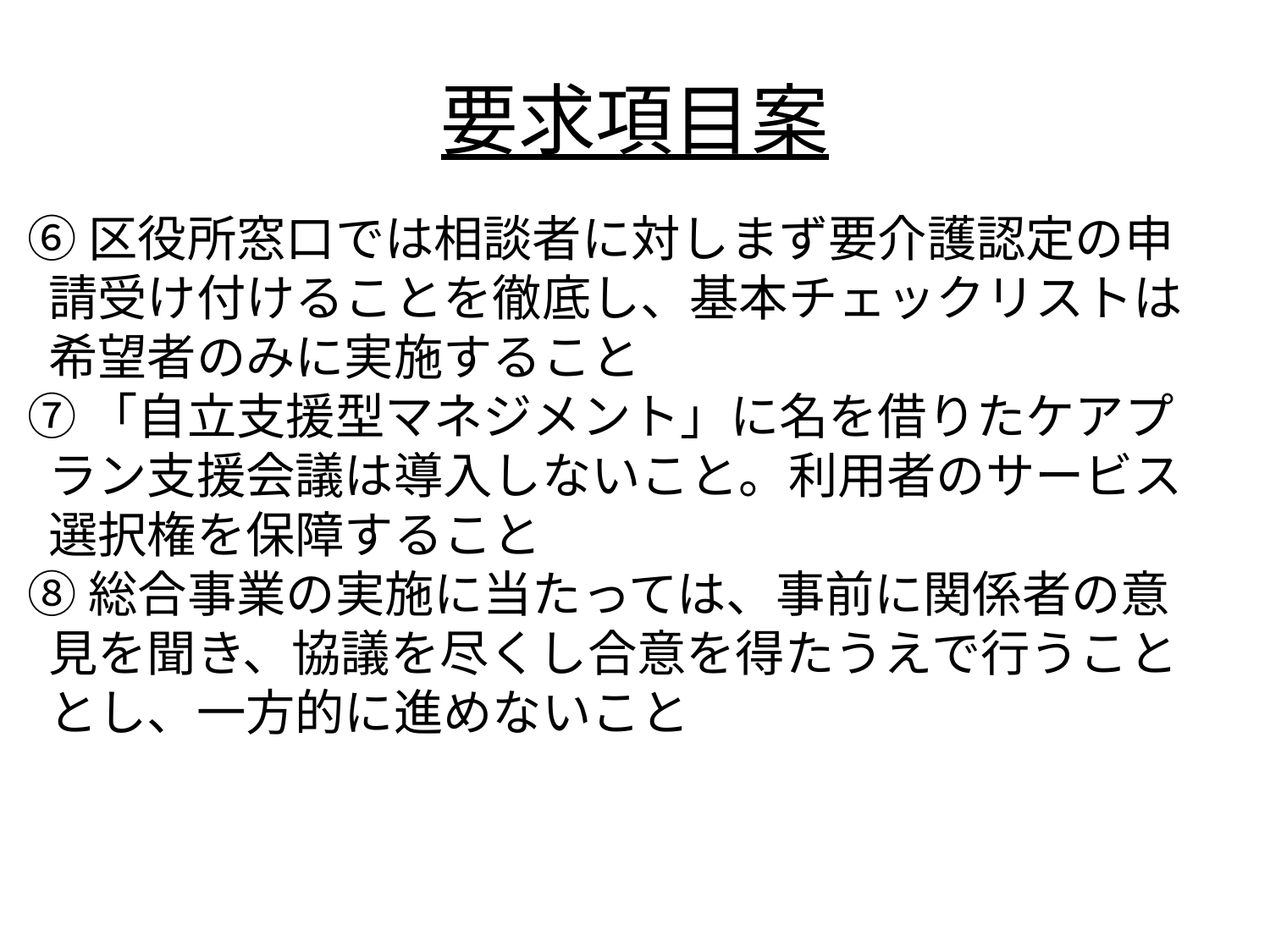

# 要求項目案
⑥区役所窓口では相談者に対しまず要介護認定の申請受け付けることを徹底し、基本チェックリストは希望者のみに実施すること
⑦「自立支援型マネジメント」に名を借りたケアプラン支援会議は導入しないこと。利用者のサービス選択権を保障すること
⑧総合事業の実施に当たっては、事前に関係者の意見を聞き、協議を尽くし合意を得たうえで行うこととし、一方的に進めないこと